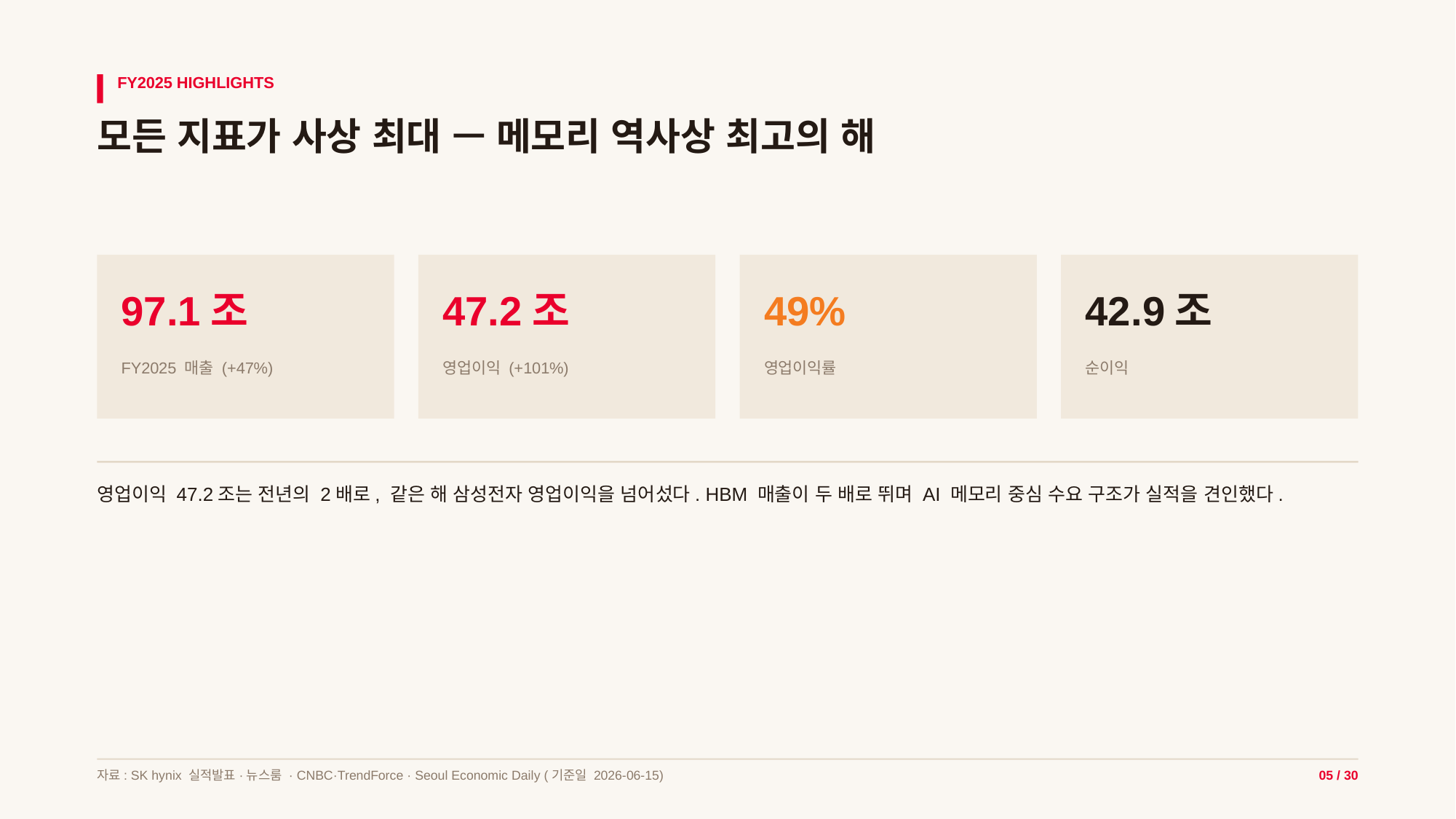

FY2025 HIGHLIGHTS

모든 지표가 사상 최대 — 메모리 역사상 최고의 해

97.1조
47.2조
49%
42.9조
FY2025 매출 (+47%)
영업이익 (+101%)
영업이익률
순이익

영업이익 47.2조는 전년의 2배로, 같은 해 삼성전자 영업이익을 넘어섰다. HBM 매출이 두 배로 뛰며 AI 메모리 중심 수요 구조가 실적을 견인했다.

자료: SK hynix 실적발표·뉴스룸 · CNBC·TrendForce · Seoul Economic Daily (기준일 2026-06-15)
05 / 30